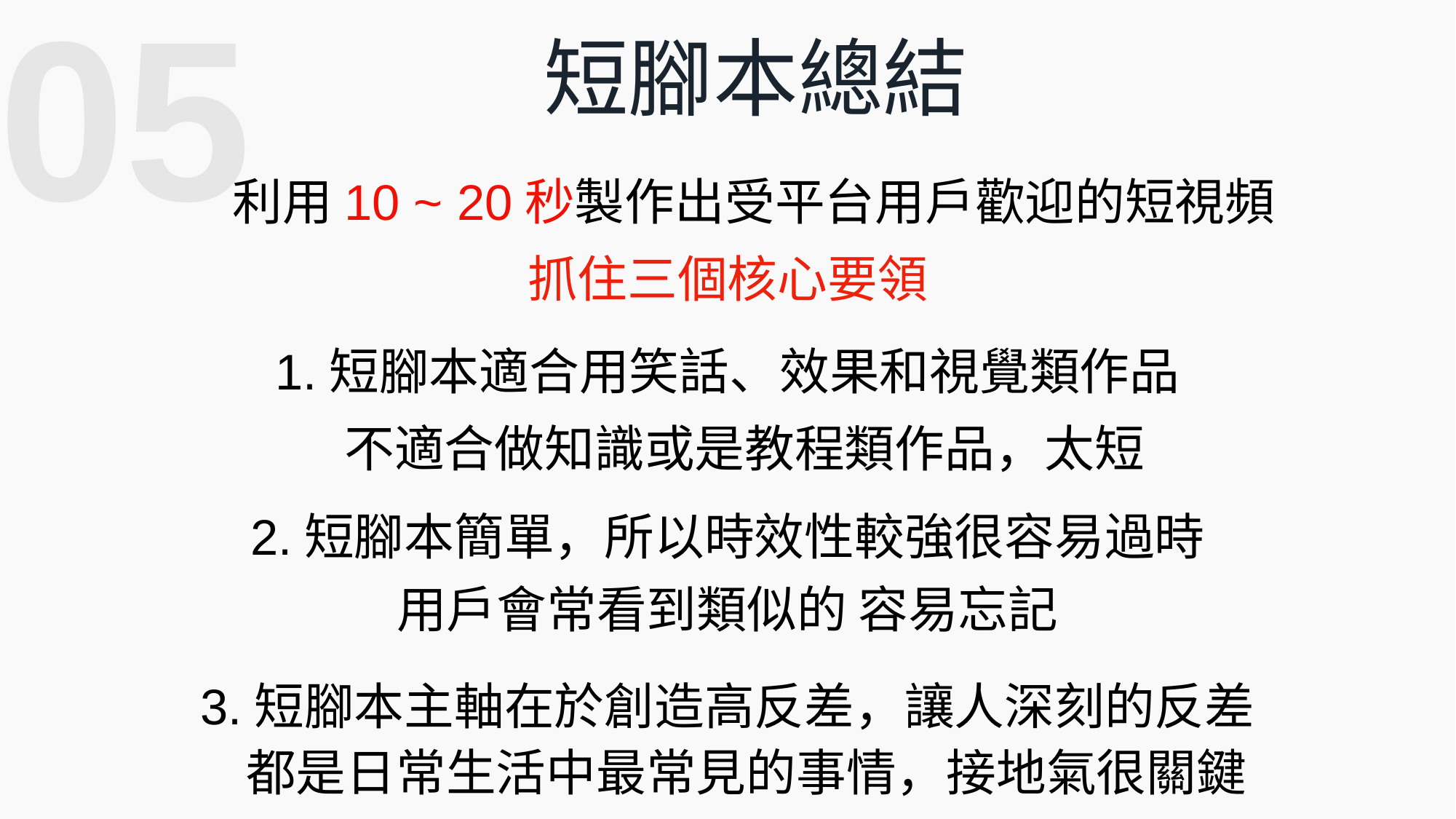

05
短腳本總結
50
利用10 ~ 20秒製作出受平台用戶歡迎的短視頻
抓住三個核心要領
1.短腳本適合用笑話、效果和視覺類作品
不適合做知識或是教程類作品，太短
2.短腳本簡單，所以時效性較強很容易過時
用戶會常看到類似的 容易忘記
3.短腳本主軸在於創造高反差，讓人深刻的反差
都是日常生活中最常見的事情，接地氣很關鍵
、